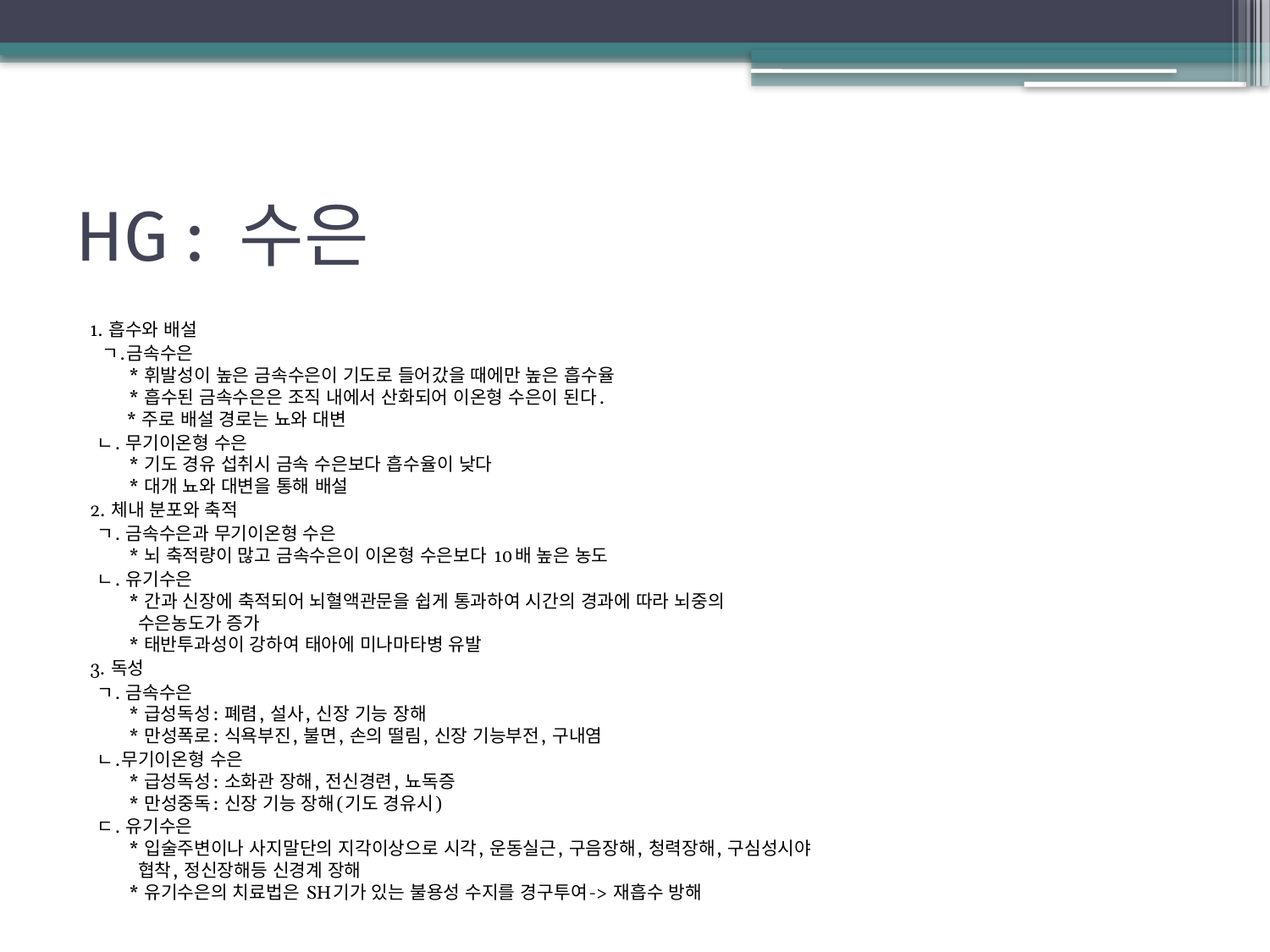

# HG : 수은
1. 흡수와 배설
  ㄱ.금속수은
 * 휘발성이 높은 금속수은이 기도로 들어갔을 때에만 높은 흡수율
 * 흡수된 금속수은은 조직 내에서 산화되어 이온형 수은이 된다.
 * 주로 배설 경로는 뇨와 대변
 ㄴ. 무기이온형 수은
 * 기도 경유 섭취시 금속 수은보다 흡수율이 낮다
 * 대개 뇨와 대변을 통해 배설
2. 체내 분포와 축적
 ㄱ. 금속수은과 무기이온형 수은
 * 뇌 축적량이 많고 금속수은이 이온형 수은보다 10배 높은 농도
 ㄴ. 유기수은
 * 간과 신장에 축적되어 뇌혈액관문을 쉽게 통과하여 시간의 경과에 따라 뇌중의
   수은농도가 증가
 * 태반투과성이 강하여 태아에 미나마타병 유발
3. 독성
 ㄱ. 금속수은
 * 급성독성: 폐렴, 설사, 신장 기능 장해
 * 만성폭로: 식욕부진, 불면, 손의 떨림, 신장 기능부전, 구내염
 ㄴ.무기이온형 수은
 * 급성독성: 소화관 장해, 전신경련, 뇨독증
 * 만성중독: 신장 기능 장해(기도 경유시)
 ㄷ. 유기수은
 * 입술주변이나 사지말단의 지각이상으로 시각, 운동실근, 구음장해, 청력장해, 구심성시야
   협착, 정신장해등 신경계 장해
 * 유기수은의 치료법은 SH기가 있는 불용성 수지를 경구투여-> 재흡수 방해